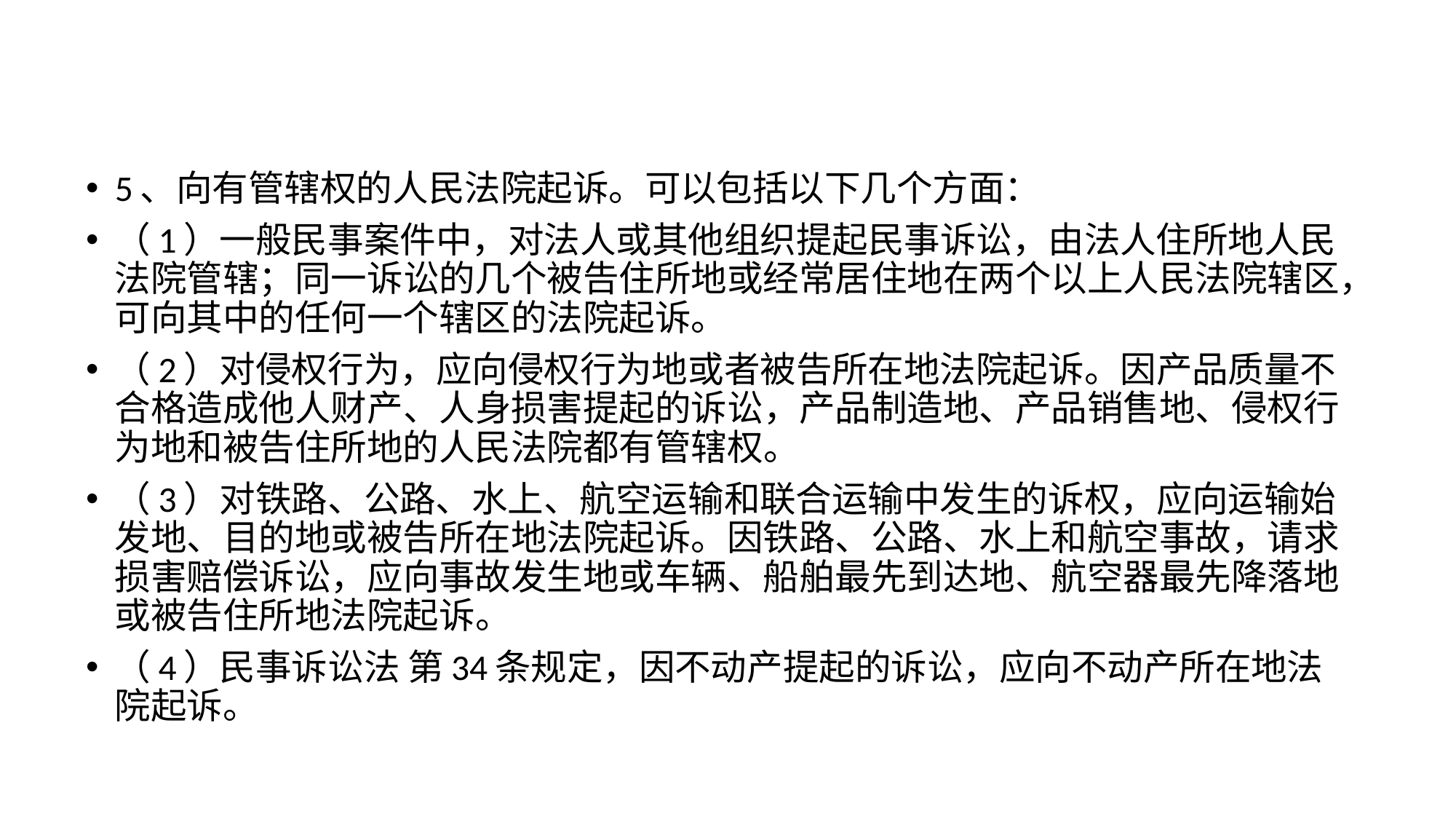

#
5、向有管辖权的人民法院起诉。可以包括以下几个方面：
（1）一般民事案件中，对法人或其他组织提起民事诉讼，由法人住所地人民法院管辖；同一诉讼的几个被告住所地或经常居住地在两个以上人民法院辖区，可向其中的任何一个辖区的法院起诉。
（2）对侵权行为，应向侵权行为地或者被告所在地法院起诉。因产品质量不合格造成他人财产、人身损害提起的诉讼，产品制造地、产品销售地、侵权行为地和被告住所地的人民法院都有管辖权。
（3）对铁路、公路、水上、航空运输和联合运输中发生的诉权，应向运输始发地、目的地或被告所在地法院起诉。因铁路、公路、水上和航空事故，请求损害赔偿诉讼，应向事故发生地或车辆、船舶最先到达地、航空器最先降落地或被告住所地法院起诉。
（4）民事诉讼法 第34条规定，因不动产提起的诉讼，应向不动产所在地法院起诉。